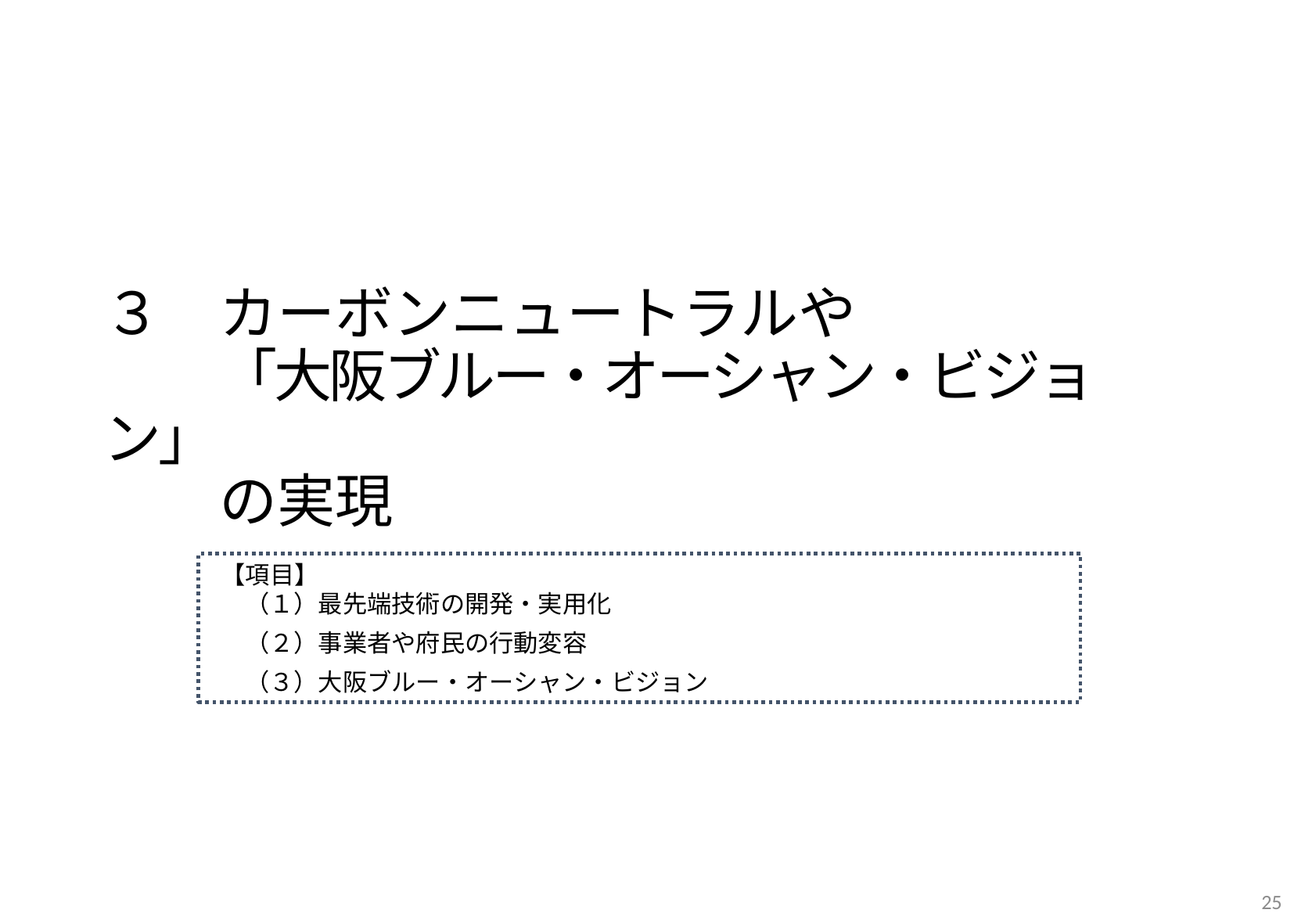

３　カーボンニュートラルや
　　「大阪ブルー・オーシャン・ビジョン」
　　の実現
【項目】
（１）最先端技術の開発・実用化
（２）事業者や府民の行動変容
（３）大阪ブルー・オーシャン・ビジョン
25